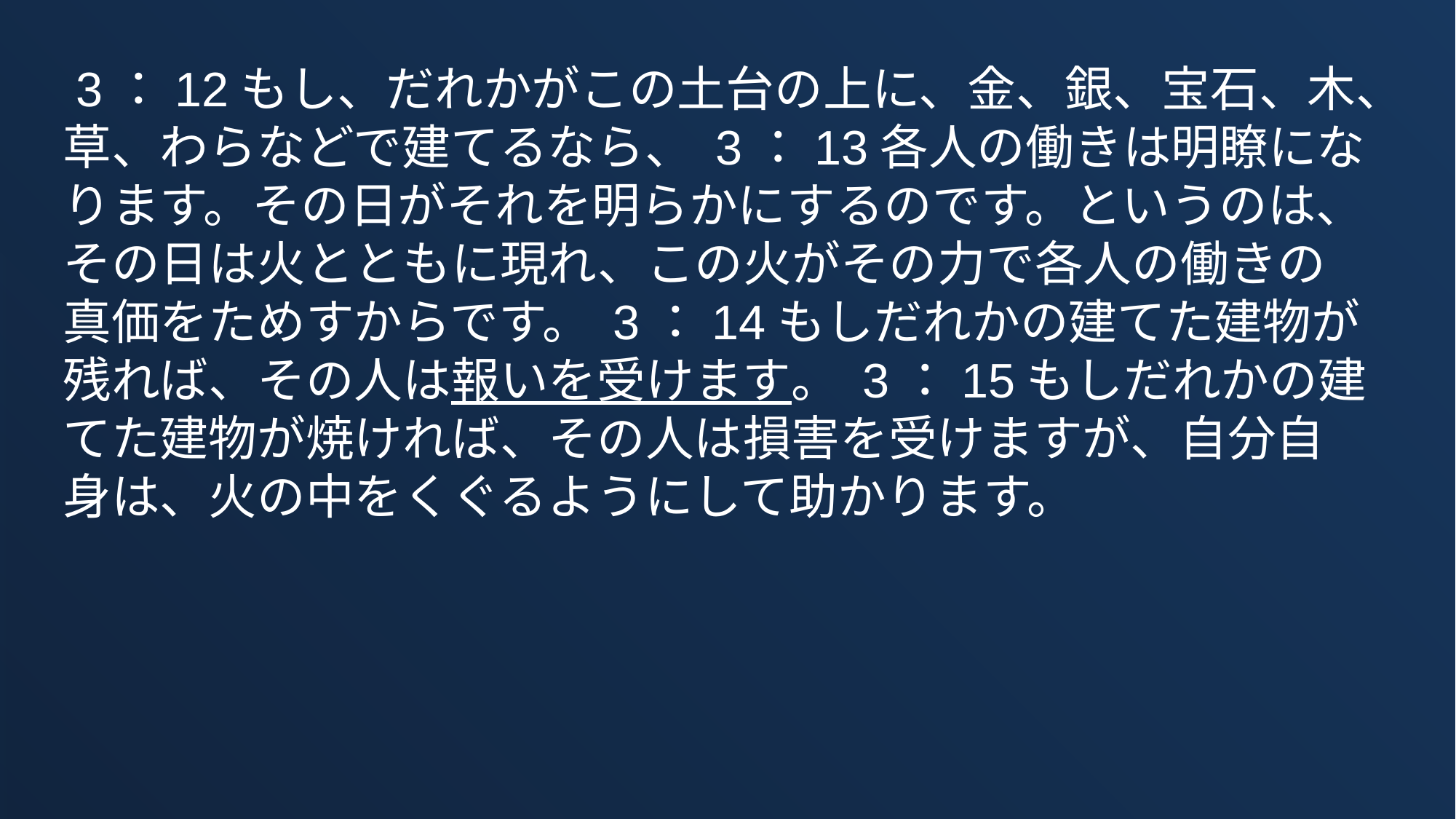

3：12もし、だれかがこの土台の上に、金、銀、宝石、木、草、わらなどで建てるなら、 3：13各人の働きは明瞭になります。その日がそれを明らかにするのです。というのは、その日は火とともに現れ、この火がその力で各人の働きの真価をためすからです。 3：14もしだれかの建てた建物が残れば、その人は報いを受けます。 3：15もしだれかの建てた建物が焼ければ、その人は損害を受けますが、自分自身は、火の中をくぐるようにして助かります。